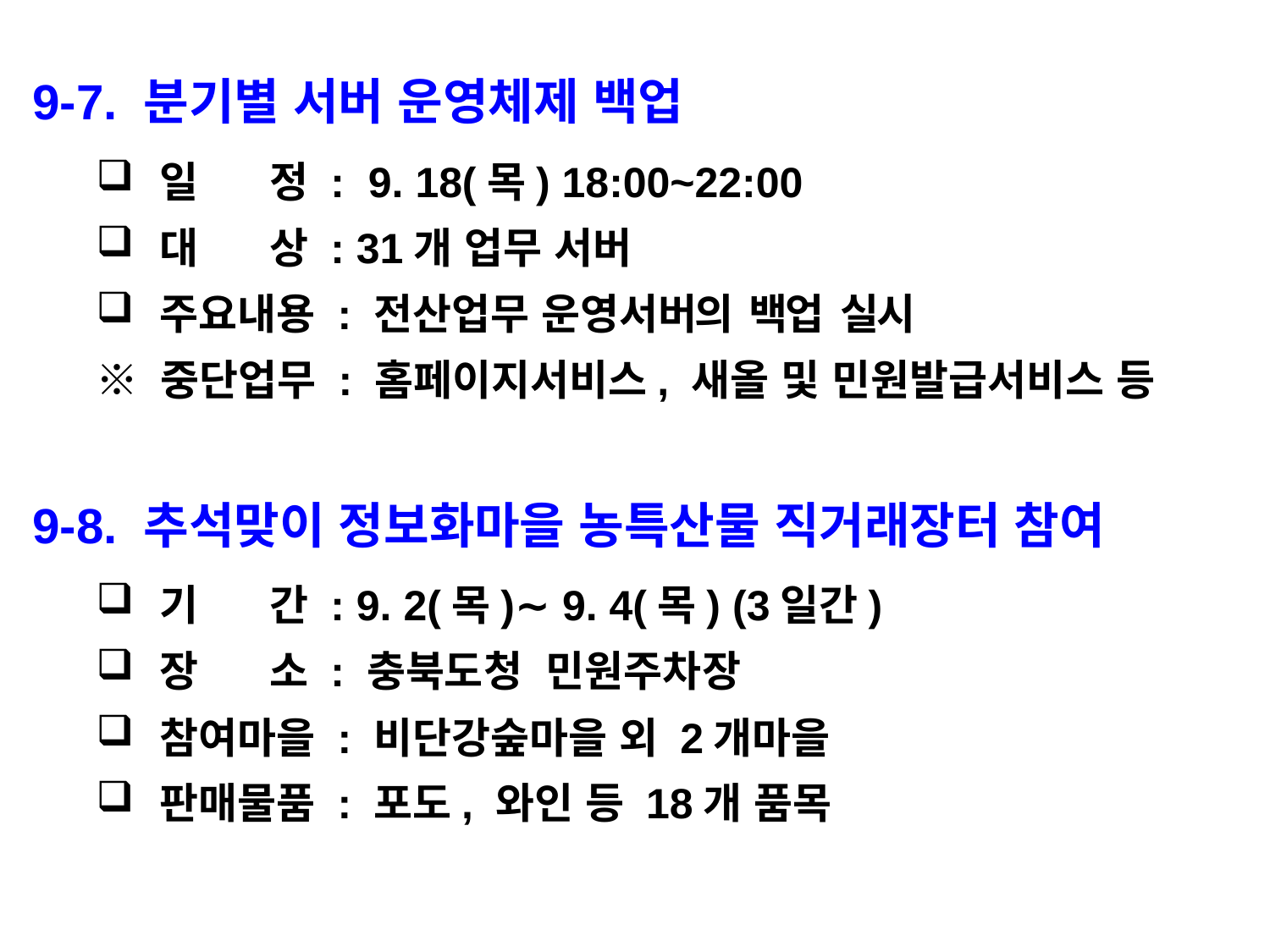

9-7. 분기별 서버 운영체제 백업
일      정 :  9. 18(목) 18:00~22:00
대      상 : 31개 업무 서버
주요내용 : 전산업무 운영서버의  백업  실시
※ 중단업무 : 홈페이지서비스, 새올 및 민원발급서비스 등

9-8. 추석맞이 정보화마을 농특산물 직거래장터 참여
기      간 : 9. 2(목)∼ 9. 4(목) (3일간)
장      소 : 충북도청  민원주차장
참여마을 : 비단강숲마을 외 2개마을
판매물품 : 포도, 와인 등 18개 품목